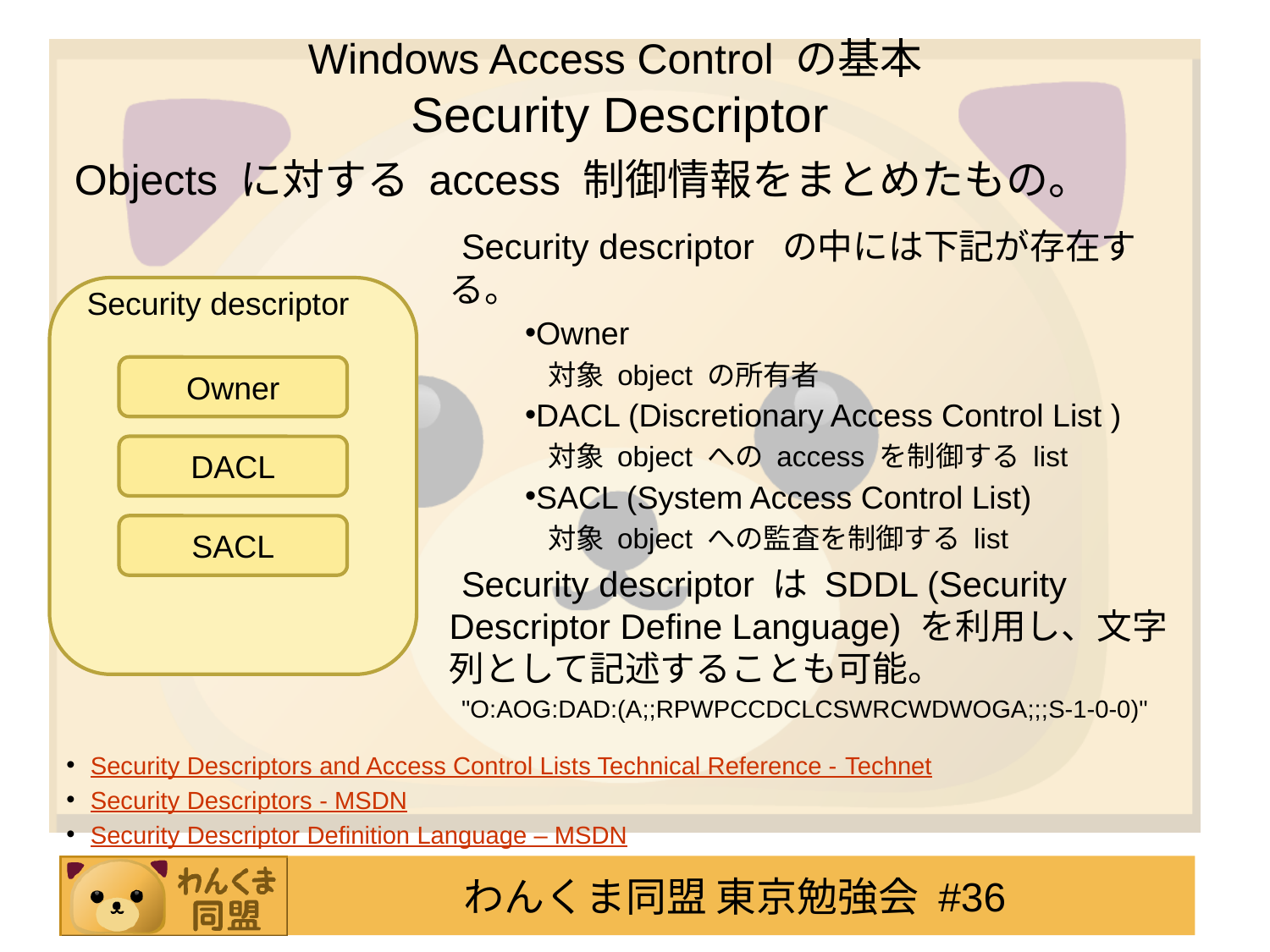

# Windows Access Control の基本 Security Descriptor
Objects に対する access 制御情報をまとめたもの。
Security descriptor  の中には下記が存在する。
Owner
対象 object の所有者
DACL (Discretionary Access Control List )
対象 object への access を制御する list
SACL (System Access Control List)
対象 object への監査を制御する list

Security descriptor
Owner
DACL
SACL
Security descriptor は SDDL (Security Descriptor Define Language) を利用し、文字列として記述することも可能。
"O:AOG:DAD:(A;;RPWPCCDCLCSWRCWDWOGA;;;S-1-0-0)"

Security Descriptors and Access Control Lists Technical Reference - Technet
Security Descriptors - MSDN
Security Descriptor Definition Language – MSDN